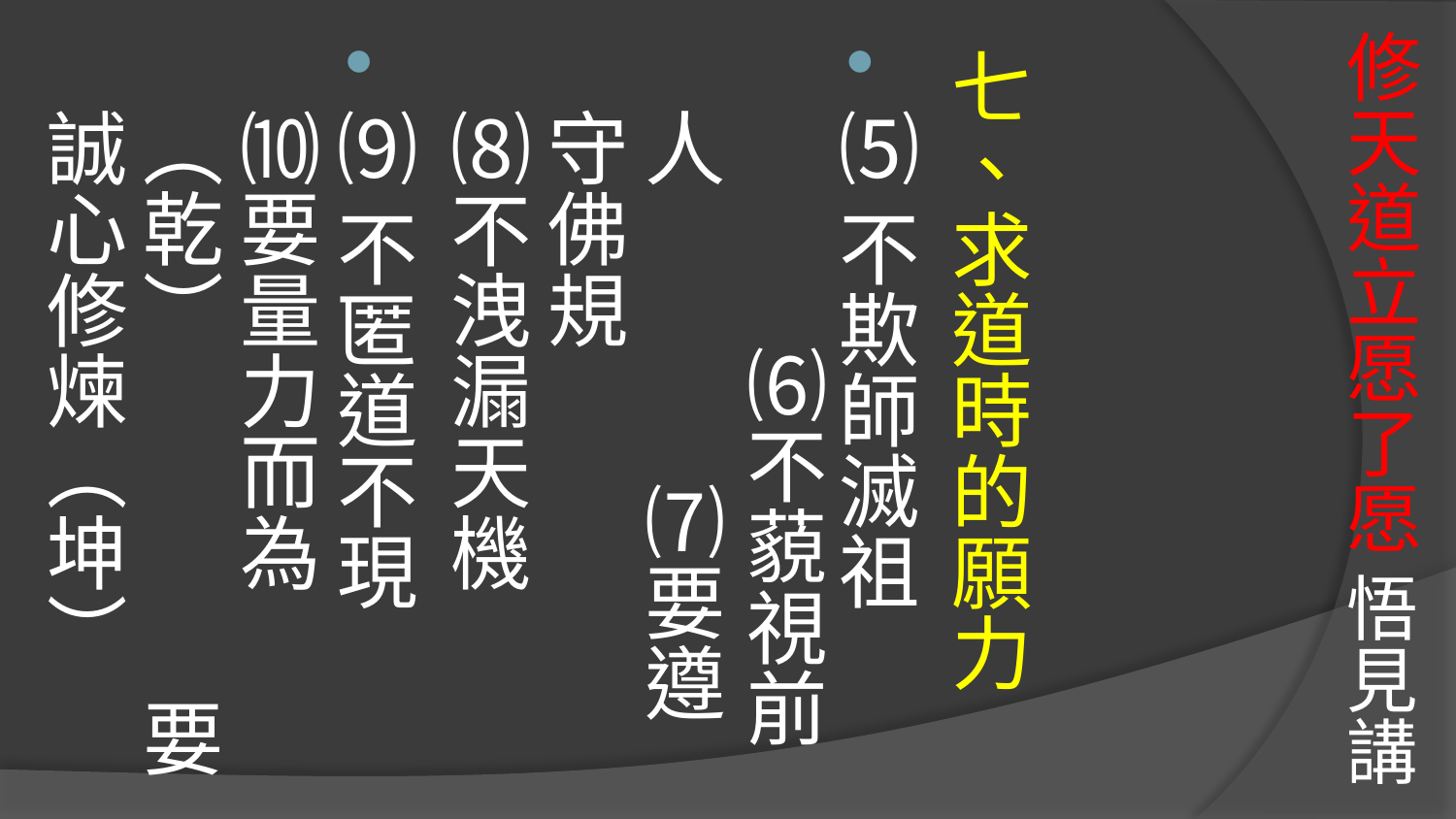

# 修天道立愿了愿 悟見講
七、求道時的願力
⑸不欺師滅祖                       ⑹不藐視前人                ⑺要遵守佛規                      ⑻不洩漏天機
⑼不匿道不現 
⑽要量力而為（乾）                   要誠心修煉（坤）